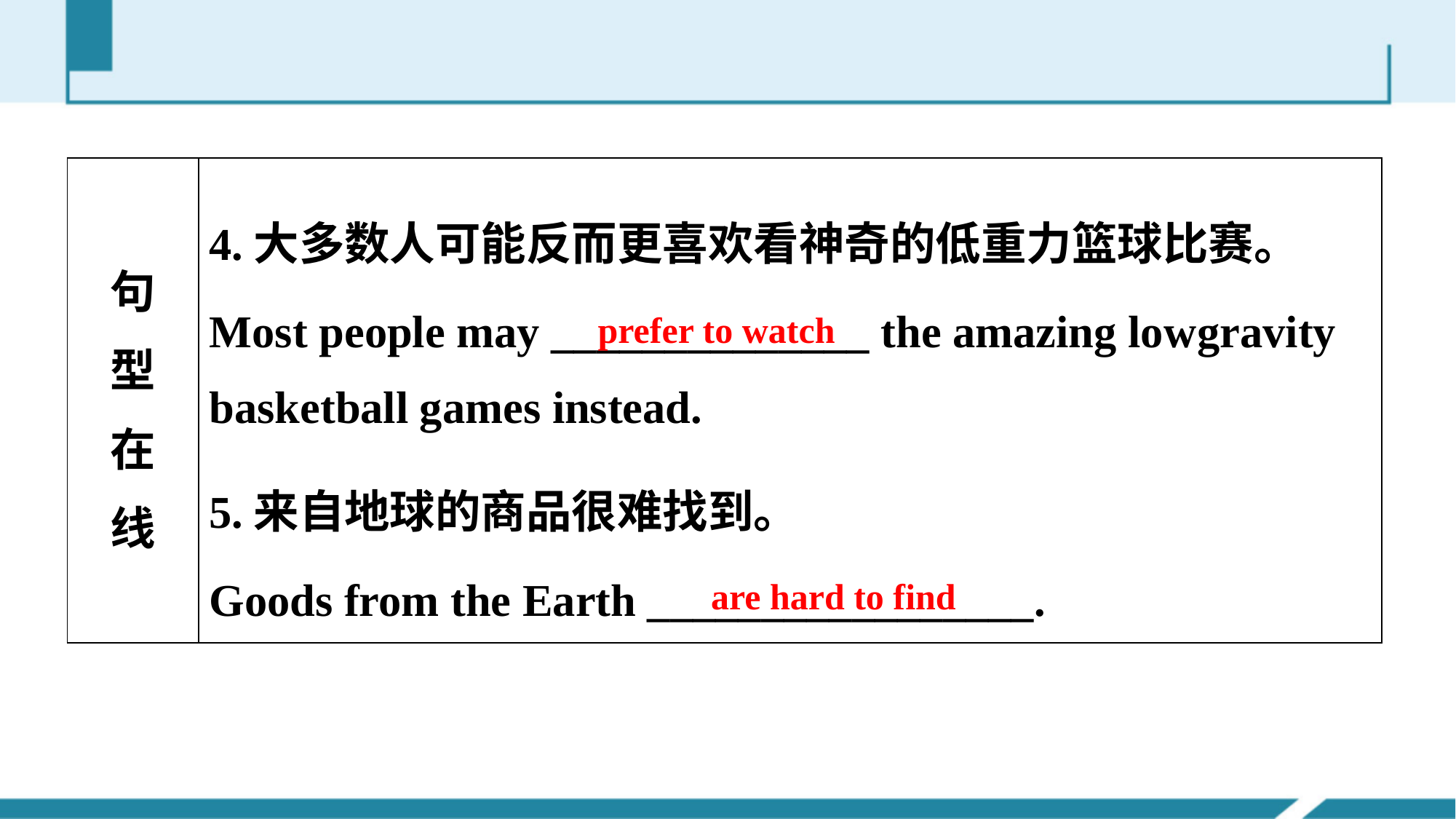

| 句 型 在 线 | 4.大多数人可能反而更喜欢看神奇的低重力篮球比赛。 Most people may \_\_\_\_\_\_\_\_\_\_\_\_\_\_ the amazing low­gravity basketball games instead. 5.来自地球的商品很难找到。 Goods from the Earth \_\_\_\_\_\_\_\_\_\_\_\_\_\_\_\_\_. |
| --- | --- |
prefer to watch

are hard to find